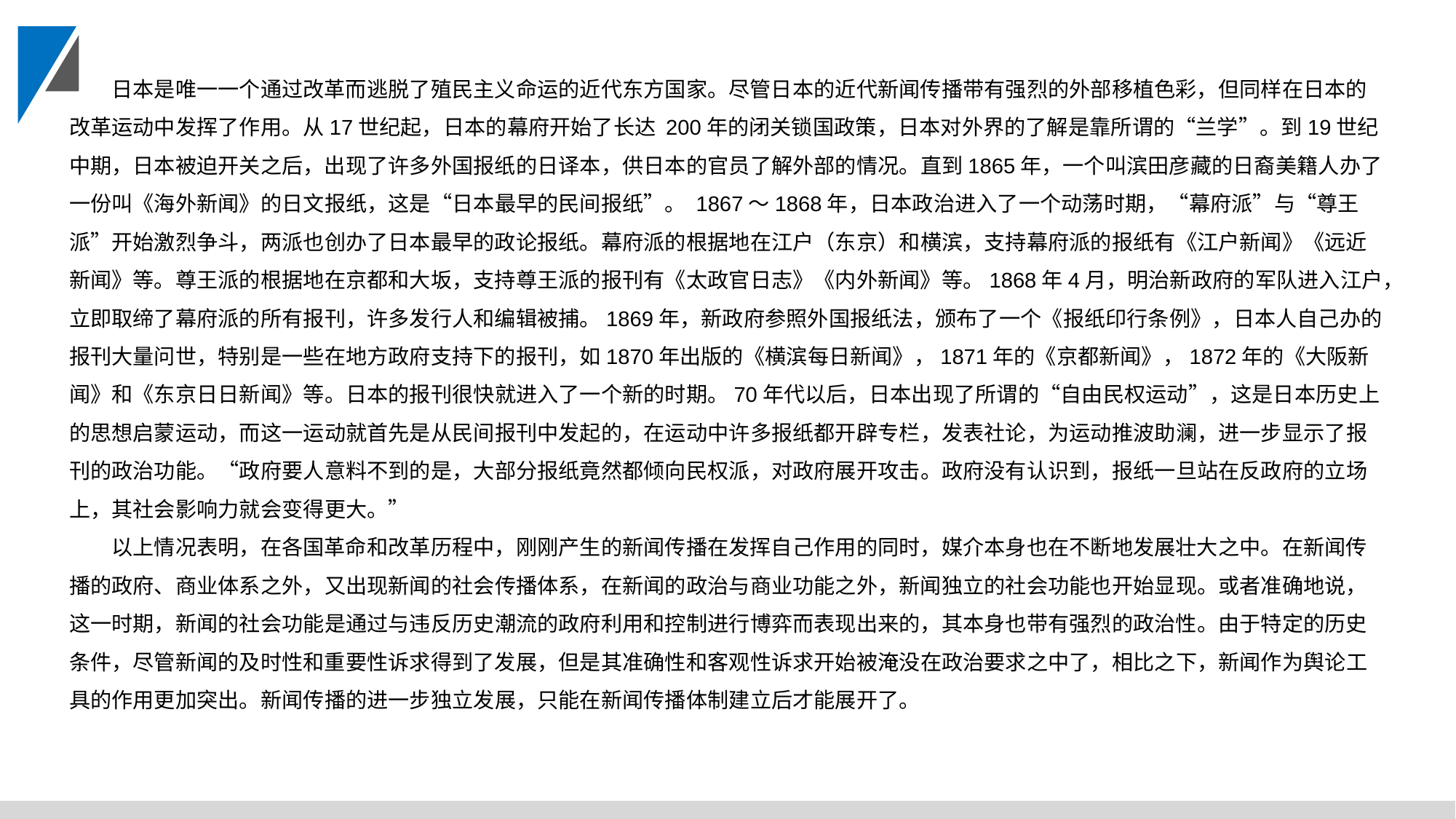

日本是唯一一个通过改革而逃脱了殖民主义命运的近代东方国家。尽管日本的近代新闻传播带有强烈的外部移植色彩，但同样在日本的改革运动中发挥了作用。从17世纪起，日本的幕府开始了长达 200年的闭关锁国政策，日本对外界的了解是靠所谓的“兰学”。到19世纪中期，日本被迫开关之后，出现了许多外国报纸的日译本，供日本的官员了解外部的情况。直到1865年，一个叫滨田彦藏的日裔美籍人办了一份叫《海外新闻》的日文报纸，这是“日本最早的民间报纸”。 1867～1868年，日本政治进入了一个动荡时期，“幕府派”与“尊王派”开始激烈争斗，两派也创办了日本最早的政论报纸。幕府派的根据地在江户（东京）和横滨，支持幕府派的报纸有《江户新闻》《远近新闻》等。尊王派的根据地在京都和大坂，支持尊王派的报刊有《太政官日志》《内外新闻》等。1868年4月，明治新政府的军队进入江户，立即取缔了幕府派的所有报刊，许多发行人和编辑被捕。1869年，新政府参照外国报纸法，颁布了一个《报纸印行条例》，日本人自己办的报刊大量问世，特别是一些在地方政府支持下的报刊，如1870年出版的《横滨每日新闻》，1871年的《京都新闻》，1872年的《大阪新闻》和《东京日日新闻》等。日本的报刊很快就进入了一个新的时期。70年代以后，日本出现了所谓的“自由民权运动”，这是日本历史上的思想启蒙运动，而这一运动就首先是从民间报刊中发起的，在运动中许多报纸都开辟专栏，发表社论，为运动推波助澜，进一步显示了报刊的政治功能。“政府要人意料不到的是，大部分报纸竟然都倾向民权派，对政府展开攻击。政府没有认识到，报纸一旦站在反政府的立场上，其社会影响力就会变得更大。”
以上情况表明，在各国革命和改革历程中，刚刚产生的新闻传播在发挥自己作用的同时，媒介本身也在不断地发展壮大之中。在新闻传播的政府、商业体系之外，又出现新闻的社会传播体系，在新闻的政治与商业功能之外，新闻独立的社会功能也开始显现。或者准确地说，这一时期，新闻的社会功能是通过与违反历史潮流的政府利用和控制进行博弈而表现出来的，其本身也带有强烈的政治性。由于特定的历史条件，尽管新闻的及时性和重要性诉求得到了发展，但是其准确性和客观性诉求开始被淹没在政治要求之中了，相比之下，新闻作为舆论工具的作用更加突出。新闻传播的进一步独立发展，只能在新闻传播体制建立后才能展开了。